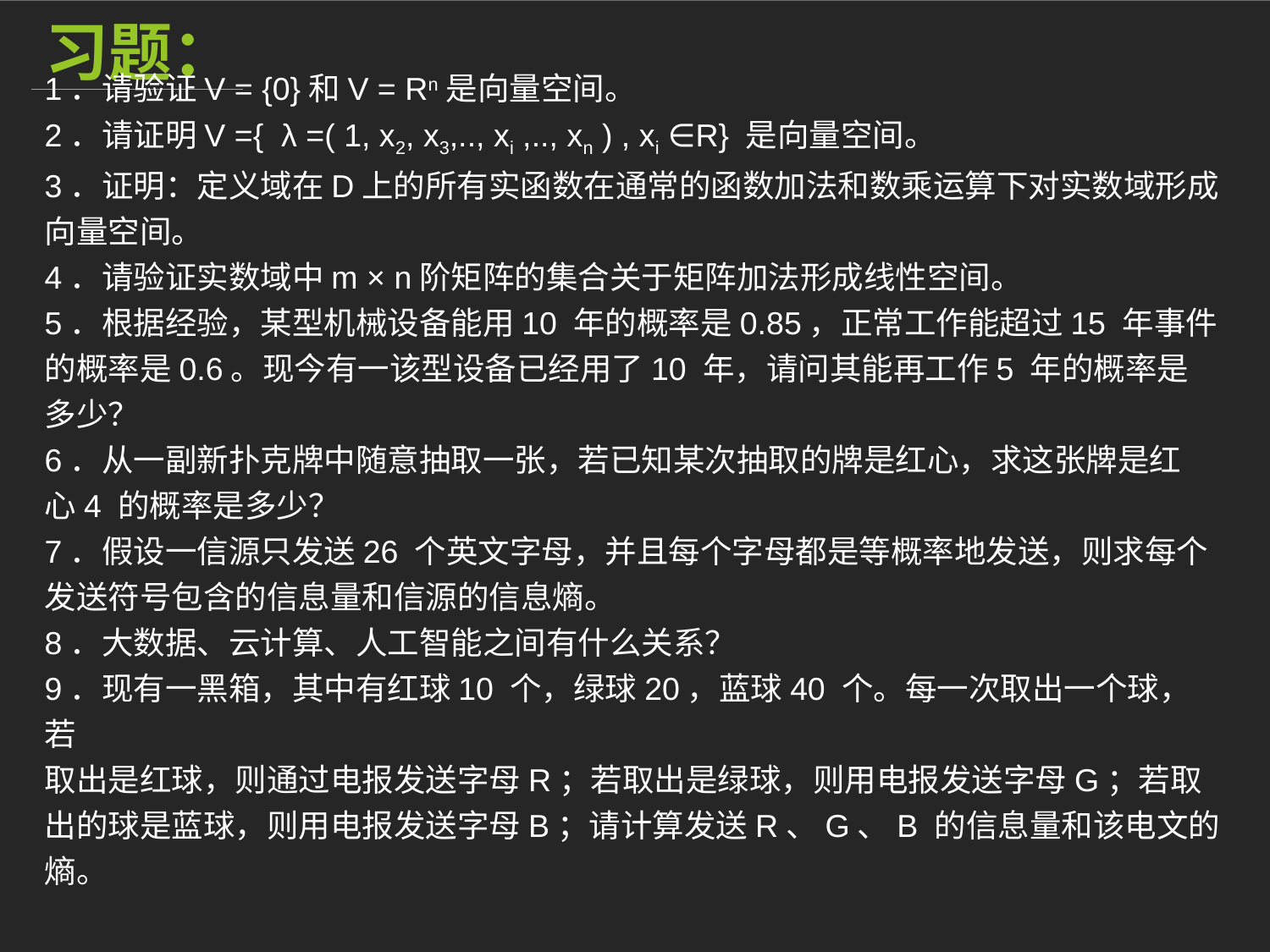

习题：
1．请验证V = {0}和V = Rn是向量空间。
2．请证明V ={  λ =( 1, x2, x3,.., xi ,.., xn ) , xi ∈R} 是向量空间。
3．证明：定义域在D上的所有实函数在通常的函数加法和数乘运算下对实数域形成
向量空间。
4．请验证实数域中m × n阶矩阵的集合关于矩阵加法形成线性空间。
5．根据经验，某型机械设备能用10 年的概率是0.85，正常工作能超过15 年事件的概率是0.6。现今有一该型设备已经用了10 年，请问其能再工作5 年的概率是多少？
6．从一副新扑克牌中随意抽取一张，若已知某次抽取的牌是红心，求这张牌是红
心4 的概率是多少？
7．假设一信源只发送26 个英文字母，并且每个字母都是等概率地发送，则求每个
发送符号包含的信息量和信源的信息熵。
8．大数据、云计算、人工智能之间有什么关系？
9．现有一黑箱，其中有红球10 个，绿球20，蓝球40 个。每一次取出一个球，若
取出是红球，则通过电报发送字母R；若取出是绿球，则用电报发送字母G；若取出的球是蓝球，则用电报发送字母B；请计算发送R、G、B 的信息量和该电文的熵。